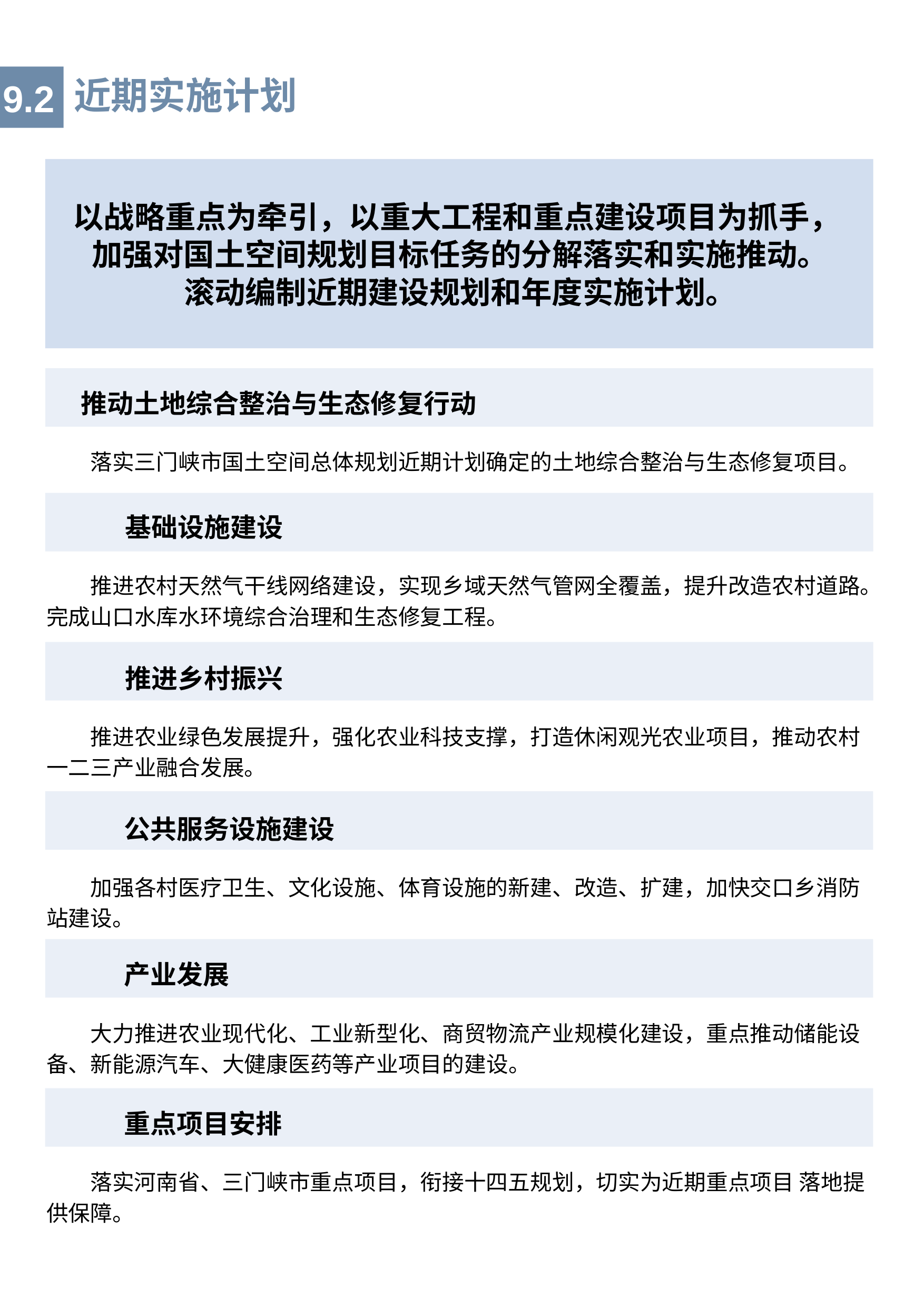

近期实施计划
9.2
以战略重点为牵引，以重大工程和重点建设项目为抓手，
加强对国土空间规划目标任务的分解落实和实施推动。
滚动编制近期建设规划和年度实施计划。

推动土地综合整治与生态修复行动
落实三门峡市国土空间总体规划近期计划确定的土地综合整治与生态修复项目。

基础设施建设
推进农村天然气干线网络建设，实现乡域天然气管网全覆盖，提升改造农村道路。完成山口水库水环境综合治理和生态修复工程。

推进乡村振兴
推进农业绿色发展提升，强化农业科技支撑，打造休闲观光农业项目，推动农村一二三产业融合发展。

公共服务设施建设
加强各村医疗卫生、文化设施、体育设施的新建、改造、扩建，加快交口乡消防站建设。

产业发展
大力推进农业现代化、工业新型化、商贸物流产业规模化建设，重点推动储能设备、新能源汽车、大健康医药等产业项目的建设。
重点项目安排
落实河南省、三门峡市重点项目，衔接十四五规划，切实为近期重点项目 落地提供保障。